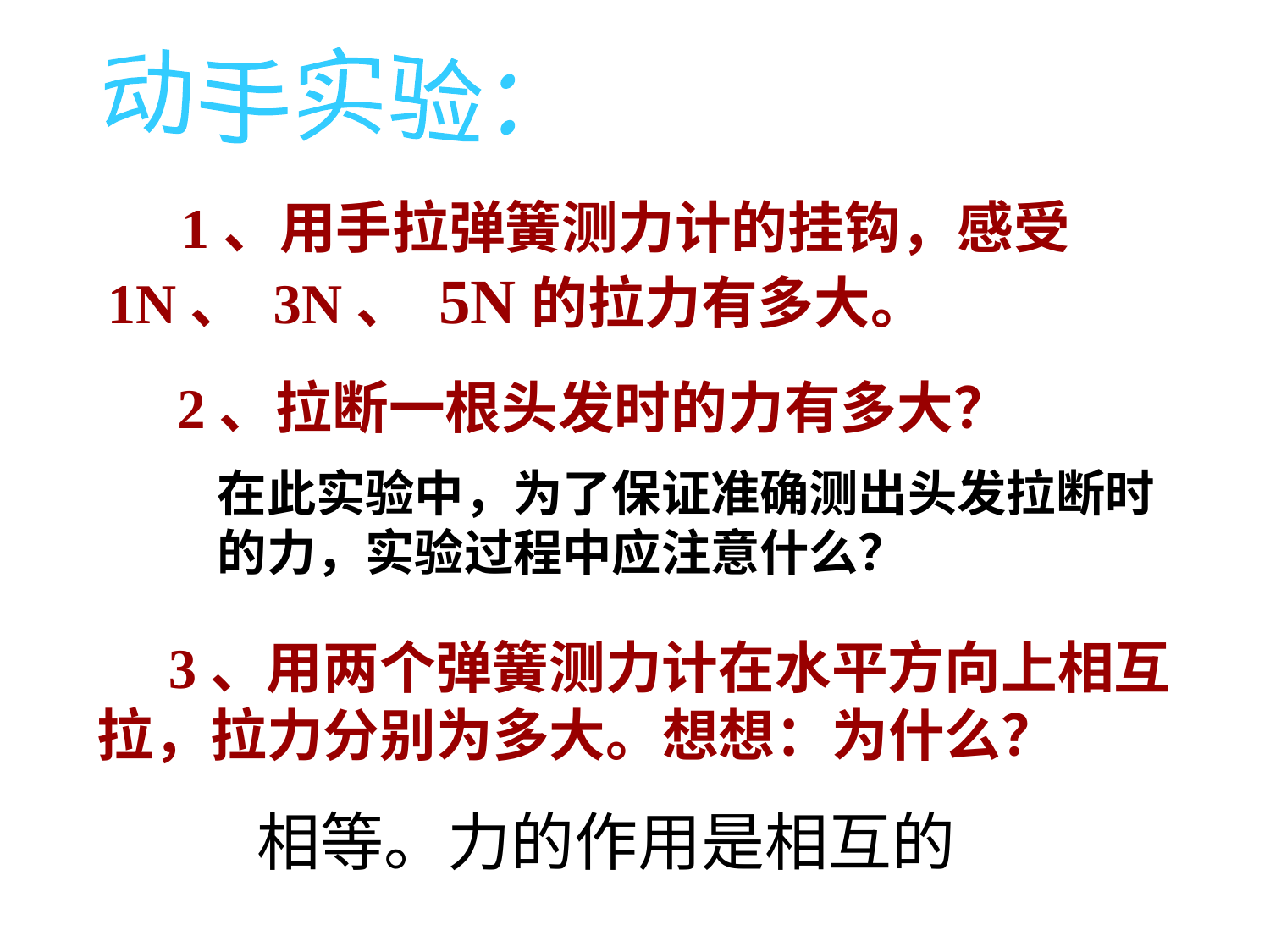

动手实验：
      1、用手拉弹簧测力计的挂钩，感受  1N、 3N、 5N的拉力有多大。
2、拉断一根头发时的力有多大？

在此实验中，为了保证准确测出头发拉断时的力，实验过程中应注意什么？
     3、用两个弹簧测力计在水平方向上相互拉，拉力分别为多大。想想：为什么？
相等。力的作用是相互的